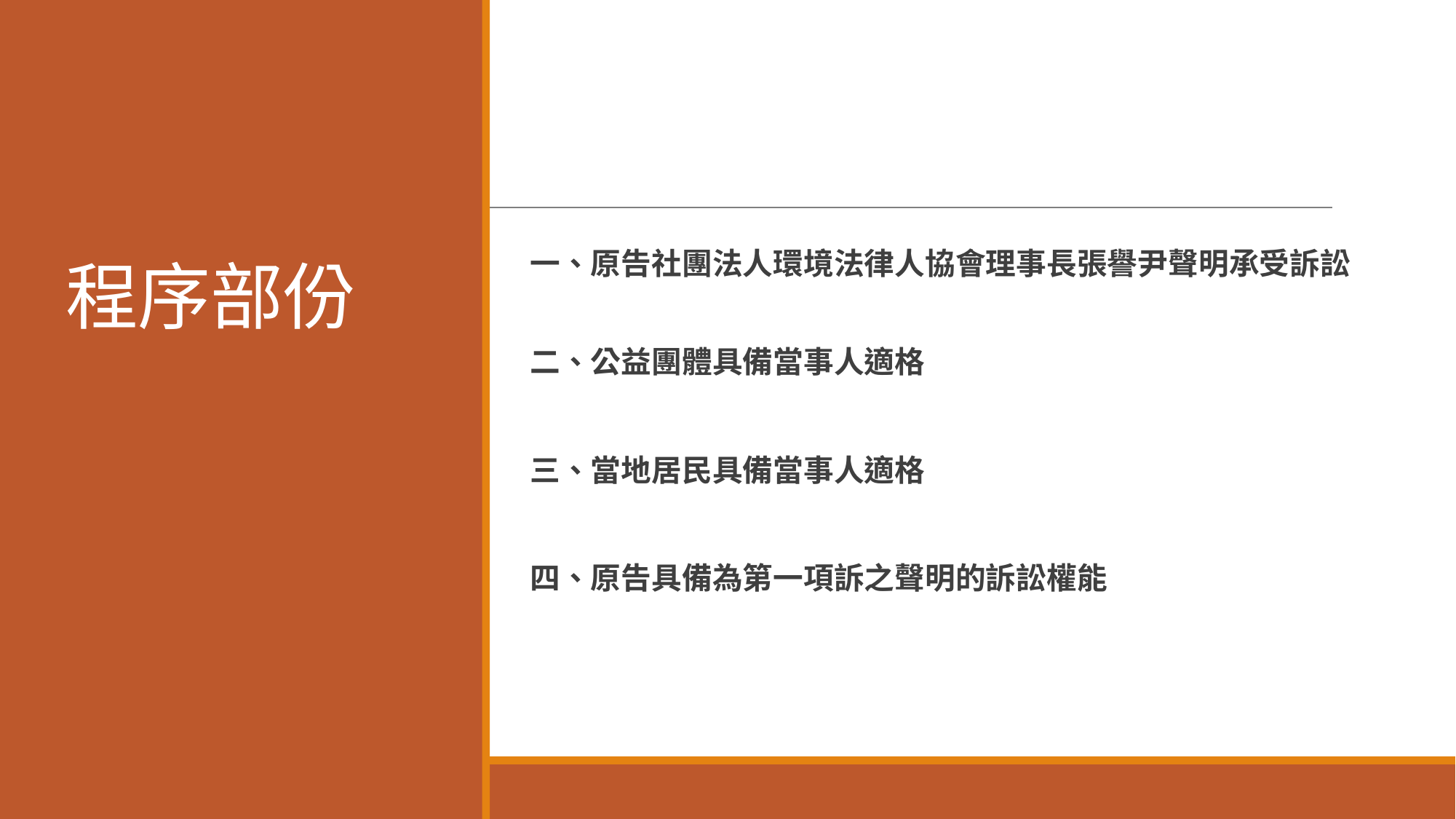

# 程序部份
一、原告社團法人環境法律人協會理事長張譽尹聲明承受訴訟

二、公益團體具備當事人適格

三、當地居民具備當事人適格

四、原告具備為第一項訴之聲明的訴訟權能